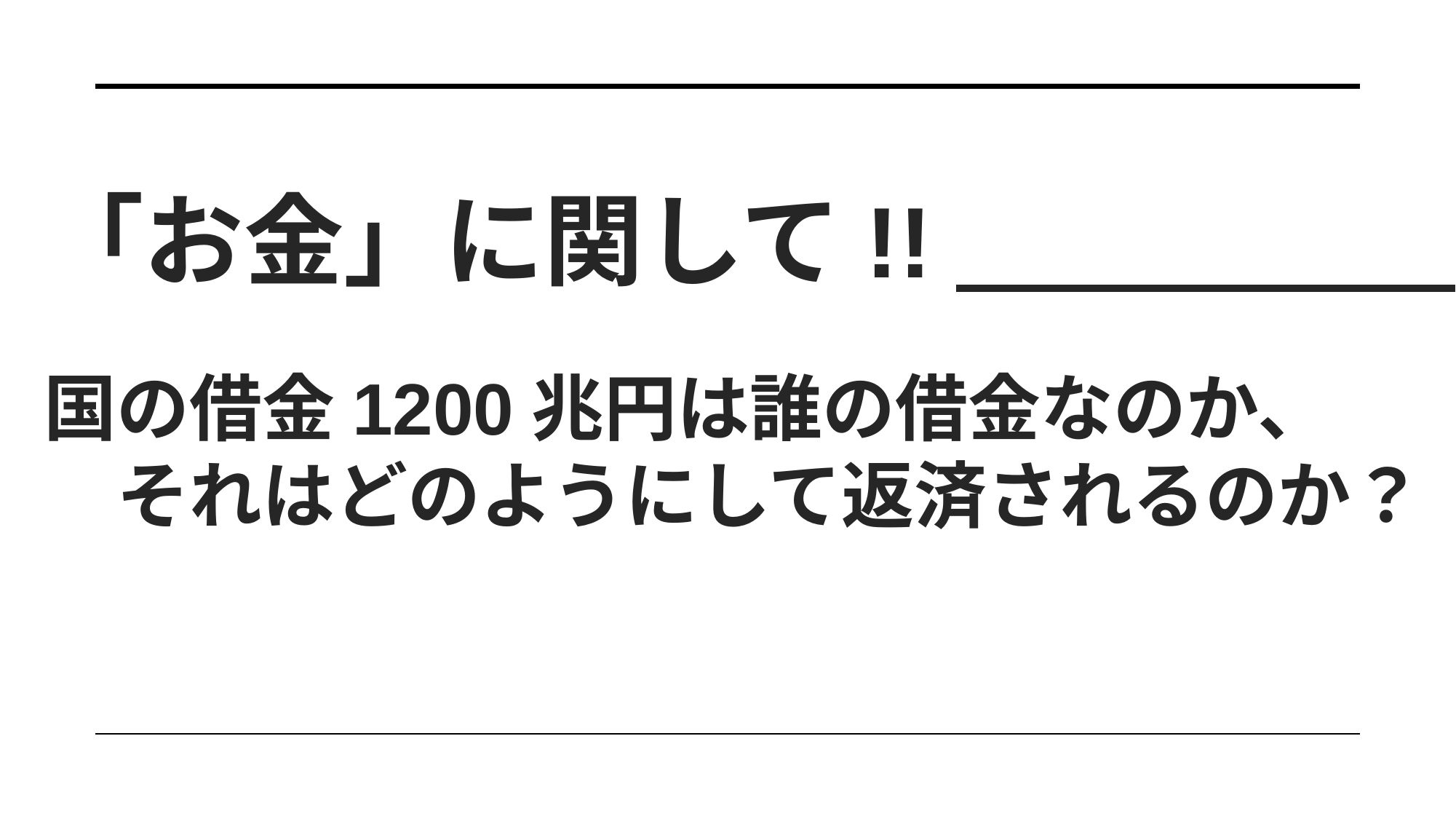

「お金」に関して!!
# 国の借金1200兆円は誰の借金なのか、 　それはどのようにして返済されるのか？